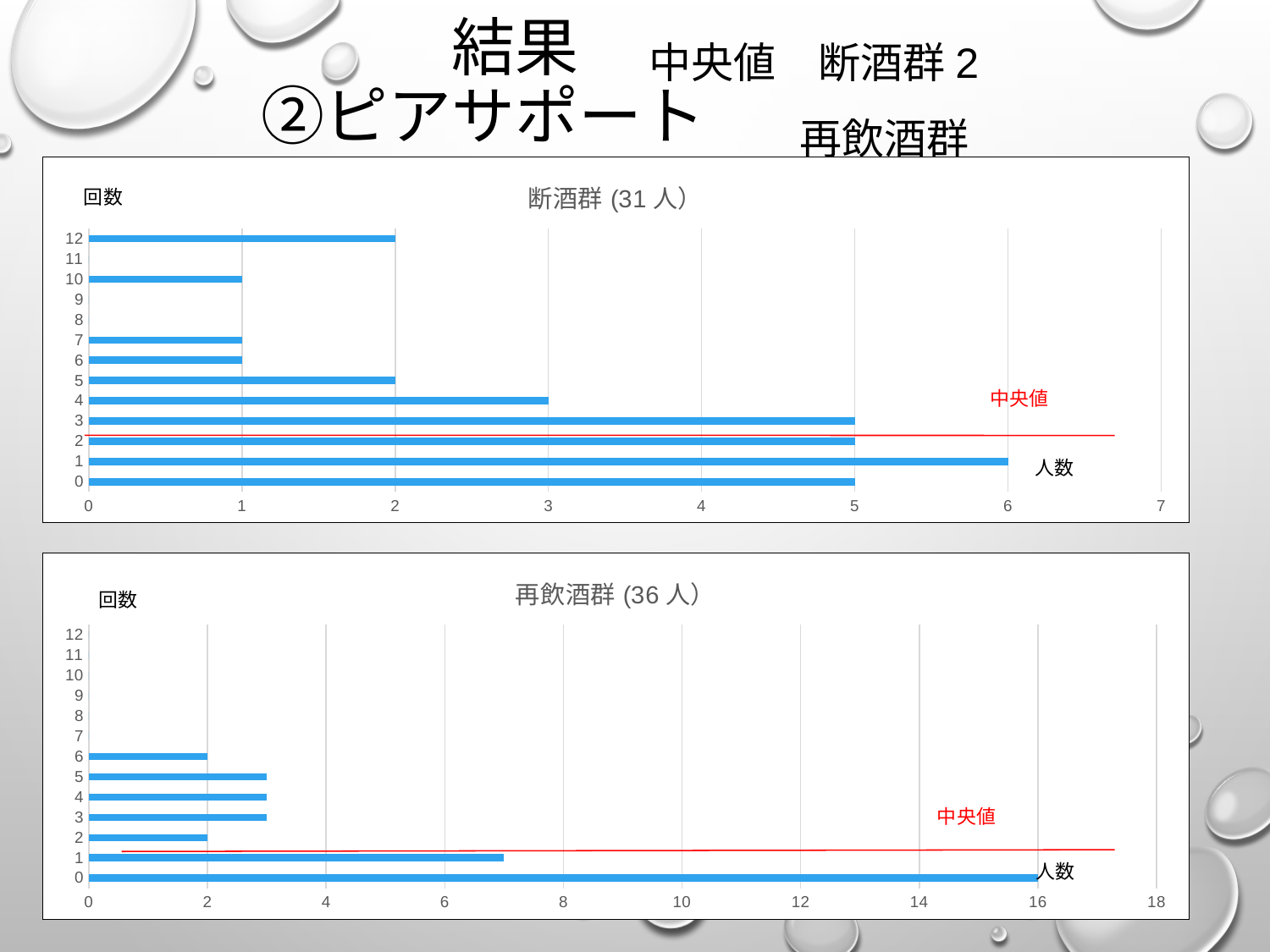

# 結果　 ②ピアサポート
中央値　断酒群2
　　　　再飲酒群1

### Chart: 断酒群(31人）

| Category |  |
|---|---|
| 0 | 5.0 |
| 1 | 6.0 |
| 2 | 5.0 |
| 3 | 5.0 |
| 4 | 3.0 |
| 5 | 2.0 |
| 6 | 1.0 |
| 7 | 1.0 |
| 8 | 0.0 |
| 9 | 0.0 |
| 10 | 1.0 |
| 11 | 0.0 |
| 12 | 2.0 |

### Chart: 再飲酒群(36人）

| Category |  |
|---|---|
| 0 | 16.0 |
| 1 | 7.0 |
| 2 | 2.0 |
| 3 | 3.0 |
| 4 | 3.0 |
| 5 | 3.0 |
| 6 | 2.0 |
| 7 | 0.0 |
| 8 | 0.0 |
| 9 | 0.0 |
| 10 | 0.0 |
| 11 | 0.0 |
| 12 | 0.0 |